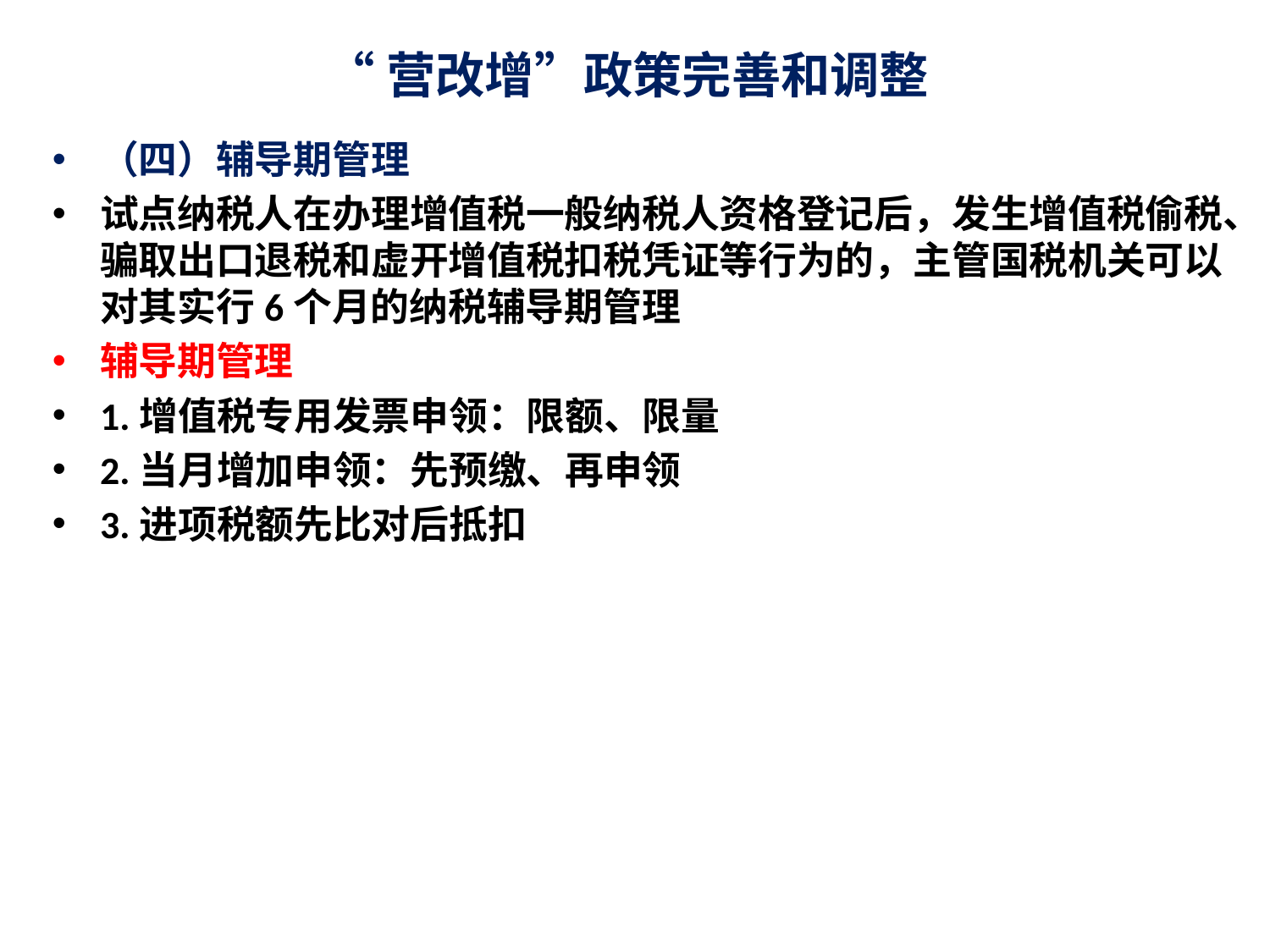

# “营改增”政策完善和调整
（四）辅导期管理
试点纳税人在办理增值税一般纳税人资格登记后，发生增值税偷税、骗取出口退税和虚开增值税扣税凭证等行为的，主管国税机关可以对其实行6个月的纳税辅导期管理
辅导期管理
1.增值税专用发票申领：限额、限量
2.当月增加申领：先预缴、再申领
3.进项税额先比对后抵扣